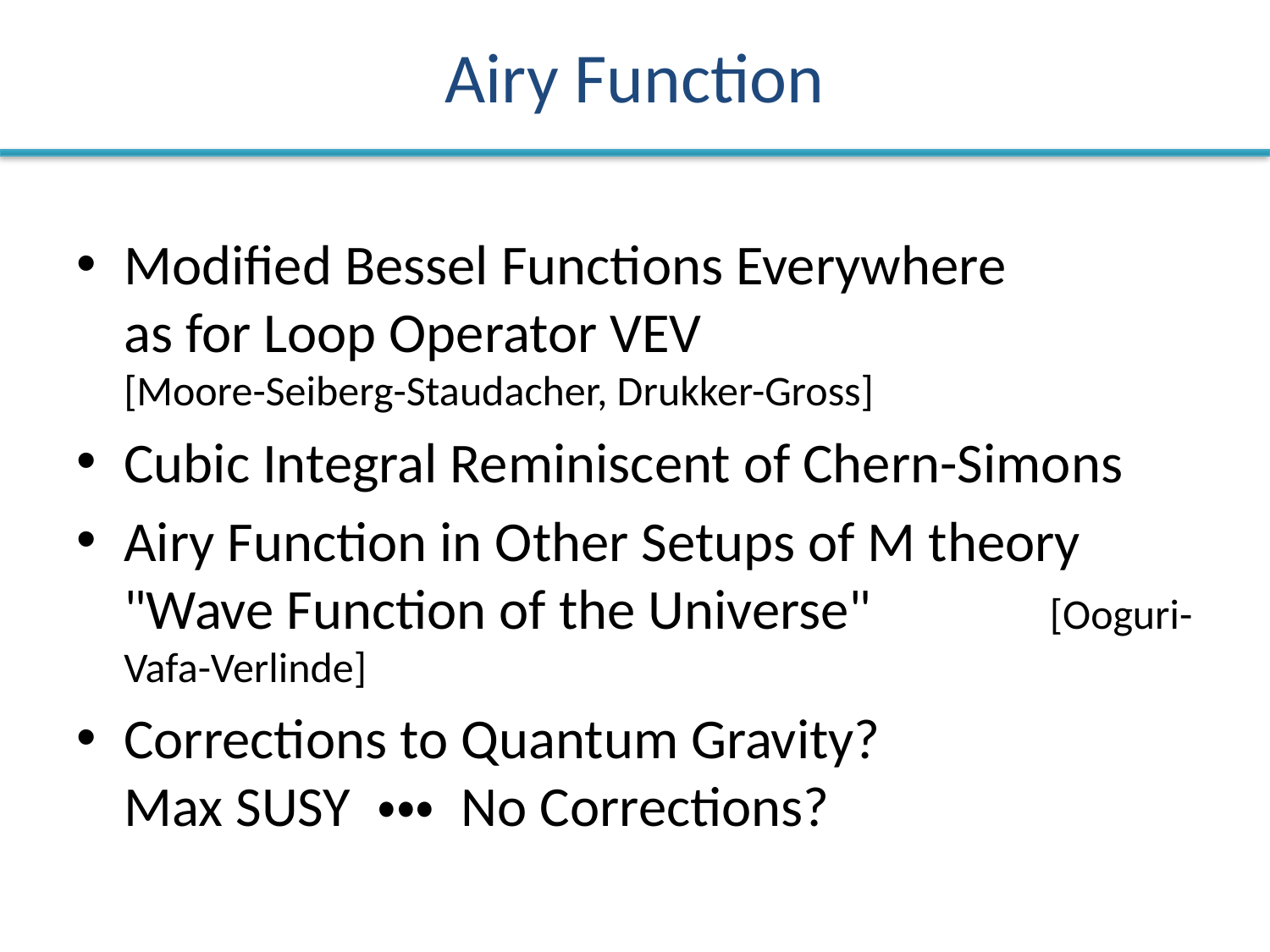

# Airy Function
Modified Bessel Functions Everywhere           as for Loop Operator VEV                            [Moore-Seiberg-Staudacher, Drukker-Gross]
Cubic Integral Reminiscent of Chern-Simons
Airy Function in Other Setups of M theory "Wave Function of the Universe"              [Ooguri-Vafa-Verlinde]
Corrections to Quantum Gravity?                 Max SUSY ・・・ No Corrections?